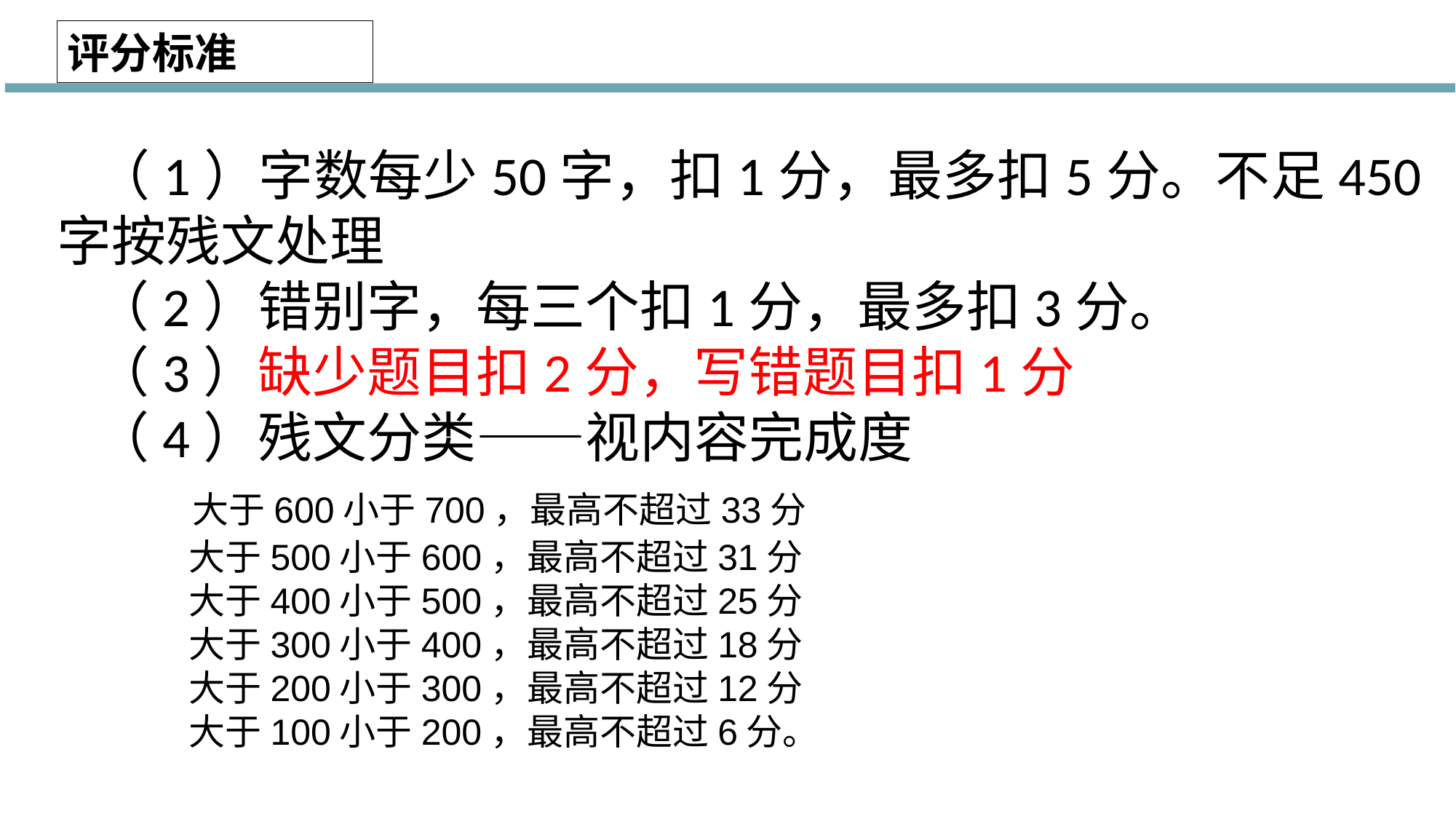

评分标准

  （1）字数每少50字，扣1分，最多扣5分。不足450字按残文处理
  （2）错别字，每三个扣1分，最多扣3分。
  （3）缺少题目扣2分，写错题目扣1分
  （4）残文分类——视内容完成度
          大于600小于700，最高不超过33分
               大于500小于600，最高不超过31分
               大于400小于500，最高不超过25分
               大于300小于400，最高不超过18分
               大于200小于300，最高不超过12分
               大于100小于200，最高不超过6分。